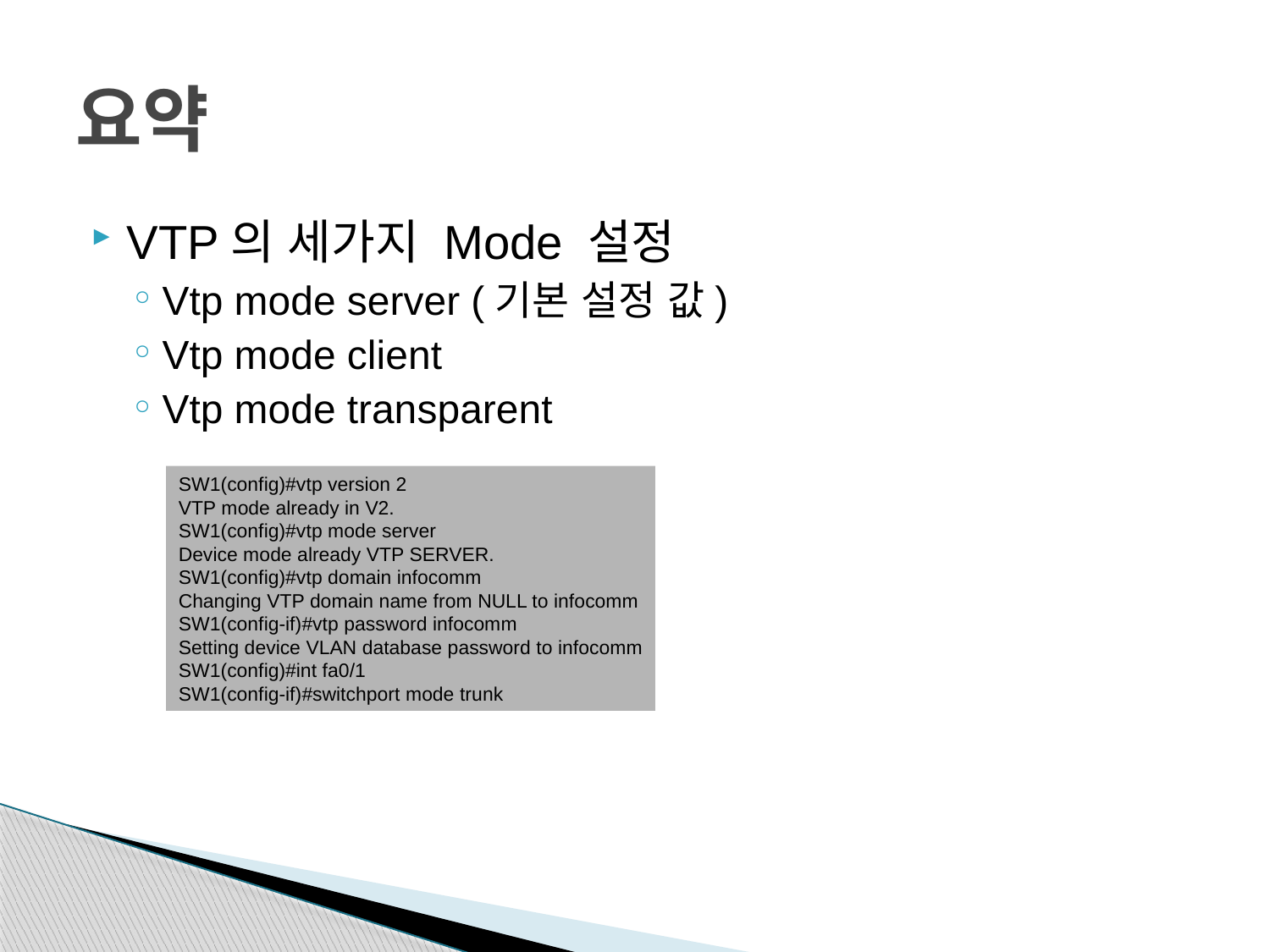

# 요약
VTP의 세가지 Mode 설정
Vtp mode server (기본 설정 값)
Vtp mode client
Vtp mode transparent

SW1(config)#vtp version 2
VTP mode already in V2.
SW1(config)#vtp mode server
Device mode already VTP SERVER.
SW1(config)#vtp domain infocomm
Changing VTP domain name from NULL to infocomm
SW1(config-if)#vtp password infocomm
Setting device VLAN database password to infocomm
SW1(config)#int fa0/1
SW1(config-if)#switchport mode trunk